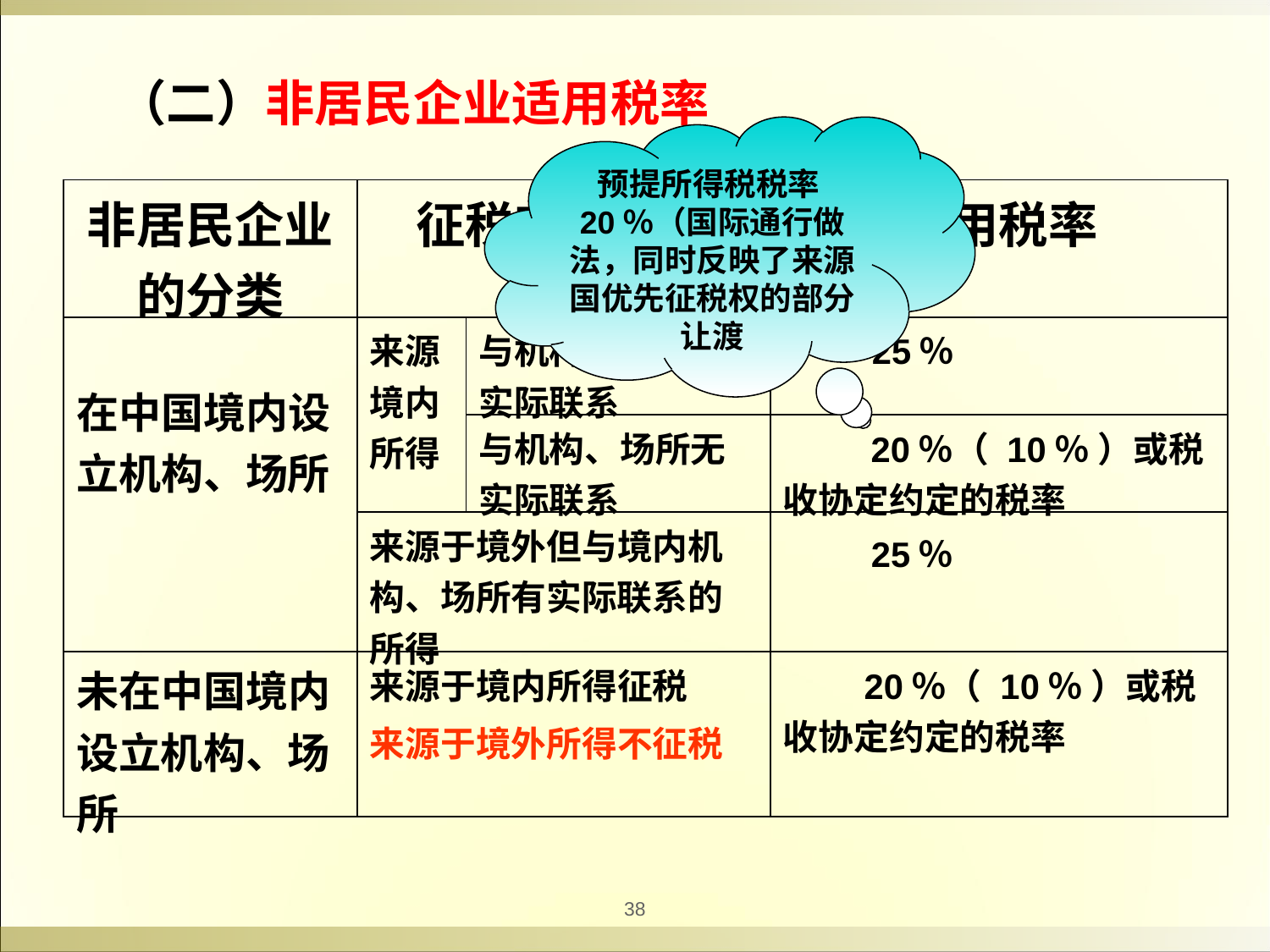

（二）非居民企业适用税率
预提所得税税率20％（国际通行做法，同时反映了来源国优先征税权的部分让渡
| 非居民企业的分类 | 征税对象范围 |  | 适用税率 |
| --- | --- | --- | --- |
| 在中国境内设立机构、场所 | 来源境内所得 | 与机构、场所有实际联系 | 25％ |
|  |  | 与机构、场所无实际联系 | 20％（ 10％ ）或税收协定约定的税率 |
|  | 来源于境外但与境内机构、场所有实际联系的所得 |  | 25％ |
| 未在中国境内设立机构、场所 | 来源于境内所得征税 来源于境外所得不征税 |  | 20％（ 10％ ）或税收协定约定的税率 |
38